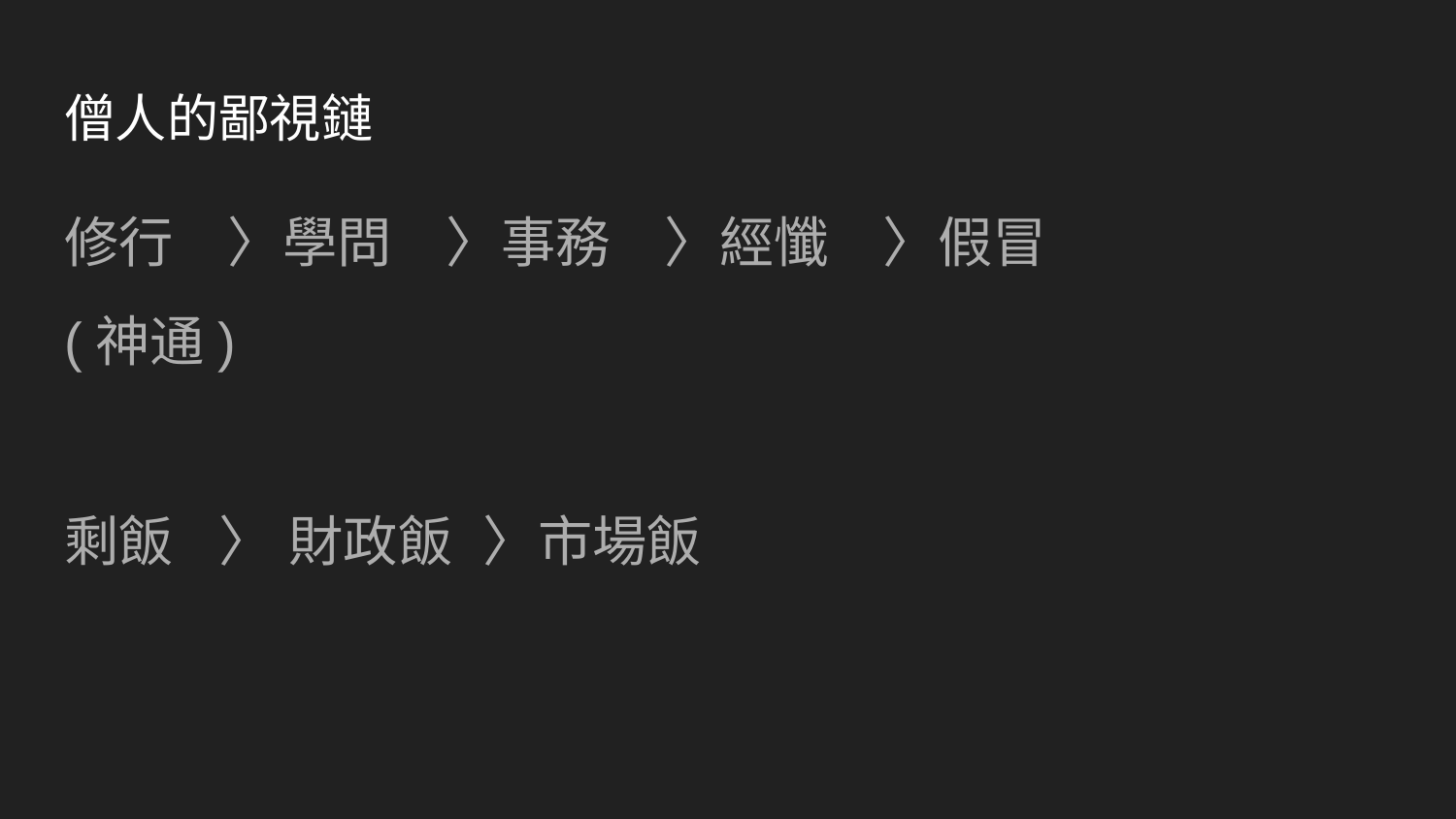

# 僧人的鄙視鏈
修行　〉學問　〉事務　〉經懺　〉假冒
(神通)

剩飯   〉 財政飯  〉市場飯